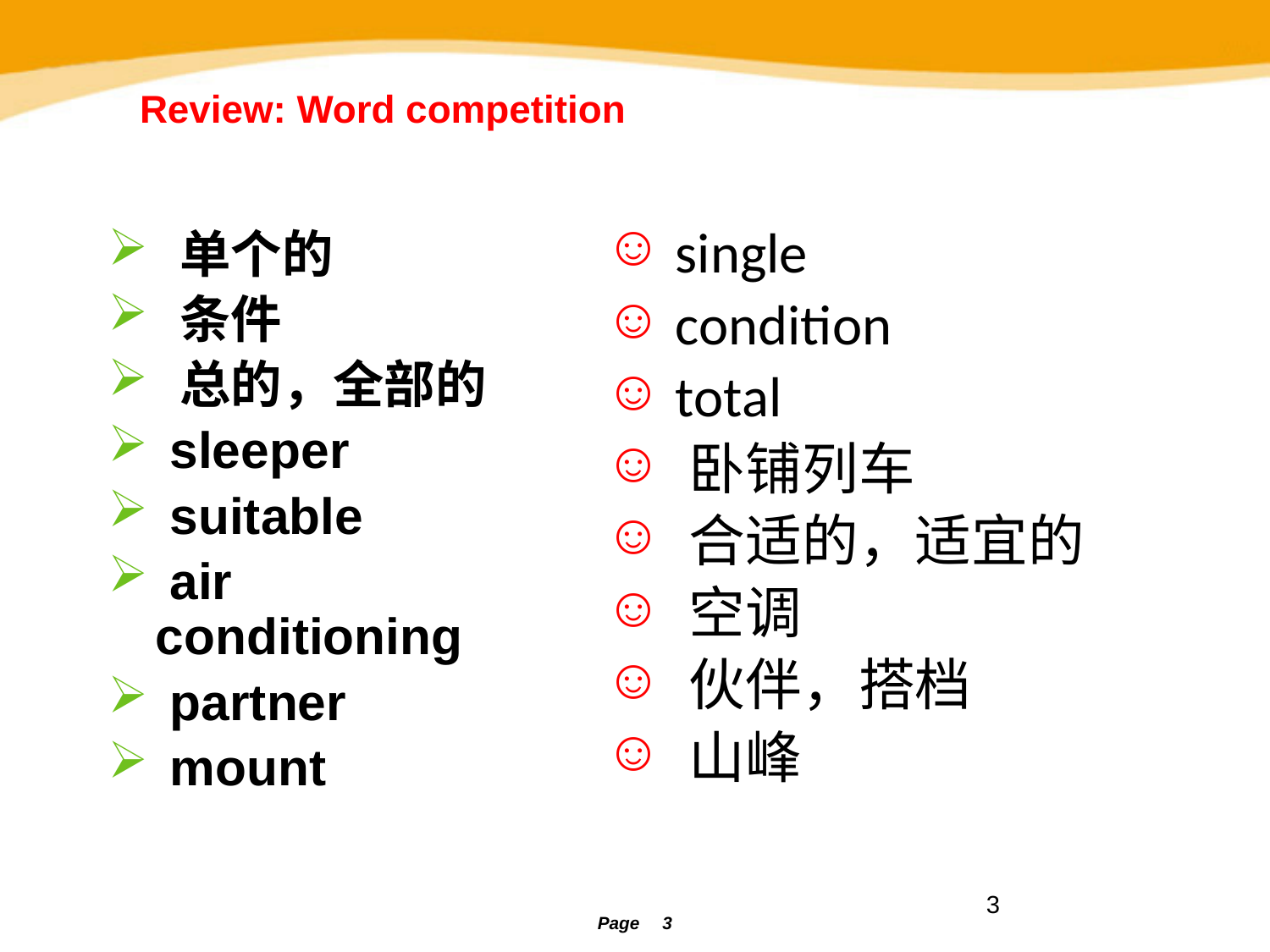

# Review: Word competition
 single
 condition
 total
 卧铺列车
 合适的，适宜的
 空调
 伙伴，搭档
 山峰
 单个的
 条件
 总的，全部的
 sleeper
 suitable
 air conditioning
 partner
 mount
3